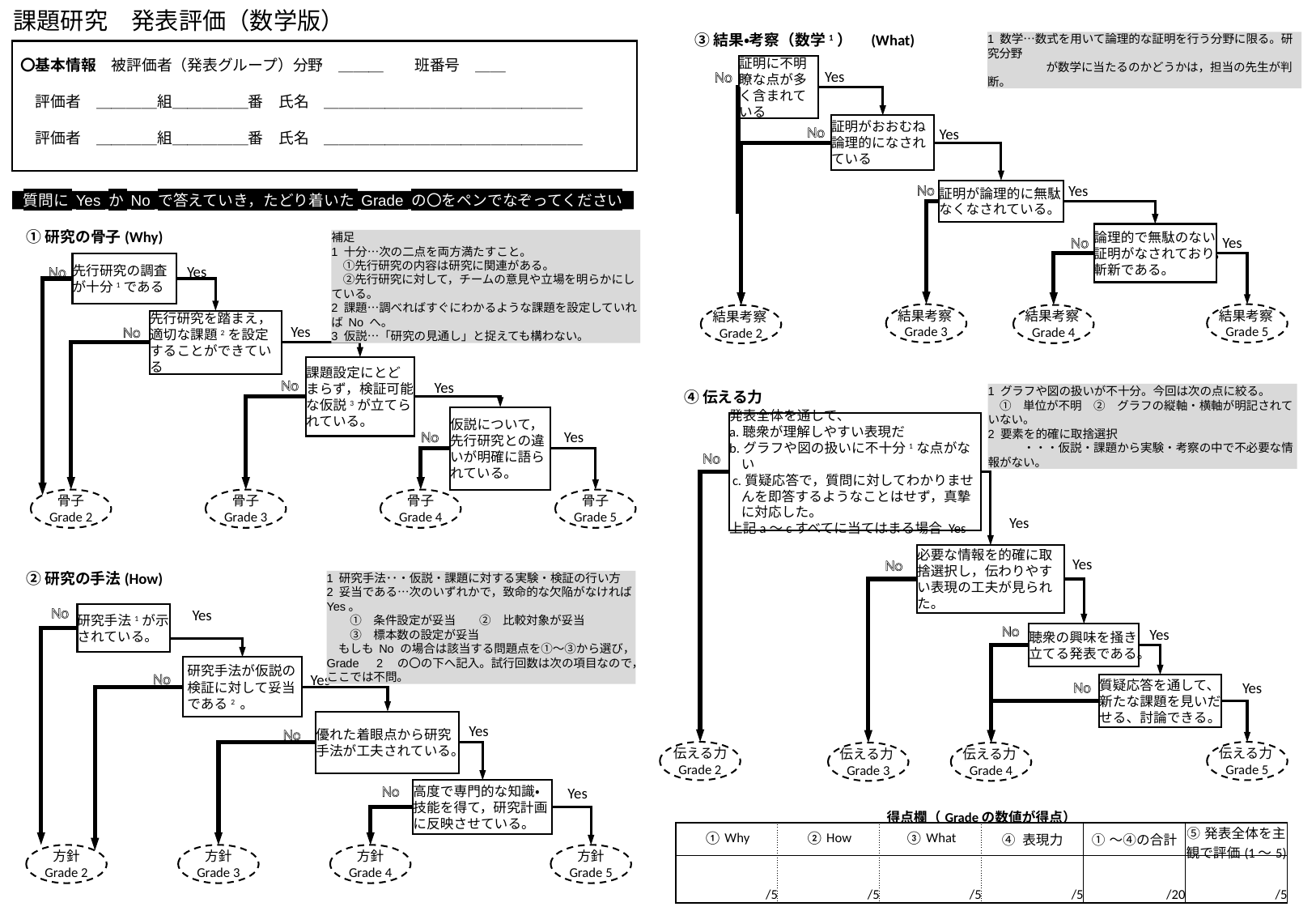

課題研究　発表評価（数学版）
③結果・考察（数学1）　(What)
1 数学…数式を用いて論理的な証明を行う分野に限る。研究分野
　　　　　が数学に当たるのかどうかは，担当の先生が判断。

〇基本情報　被評価者（発表グループ）分野　＿＿＿　　班番号　＿＿

　評価者　＿＿＿＿組＿＿＿＿＿番　氏名　＿＿＿＿＿＿＿＿＿＿＿＿＿＿＿＿＿

　評価者　＿＿＿＿組＿＿＿＿＿番　氏名　＿＿＿＿＿＿＿＿＿＿＿＿＿＿＿＿＿

証明に不明瞭な点が多く含まれている
No
Yes
証明がおおむね論理的になされている
No
Yes
No
証明が論理的に無駄なくなされている。
Yes
質問に Yes か No で答えていき，たどり着いた Grade の〇をペンでなぞってください
論理的で無駄のない証明がなされており，斬新である。
①研究の骨子(Why)
補足
1 十分…次の二点を両方満たすこと。
　①先行研究の内容は研究に関連がある。
　②先行研究に対して，チームの意見や立場を明らかにしている。
2 課題…調べればすぐにわかるような課題を設定していれば No へ。
3 仮説…「研究の見通し」と捉えても構わない。
No
Yes
先行研究の調査が十分1である
No
Yes
結果考察Grade 3
結果考察Grade 5
結果考察Grade 4
結果考察Grade 2
先行研究を踏まえ，適切な課題2を設定することができている
Yes
No
課題設定にとどまらず，検証可能な仮説3が立てられている。
No
Yes
1 グラフや図の扱いが不十分。今回は次の点に絞る。
　①　単位が不明　②　グラフの縦軸・横軸が明記されていない。
2 要素を的確に取捨選択
　　　・・・仮説・課題から実験・考察の中で不必要な情報がない。
④伝える力
仮説について，先行研究との違いが明確に語られている。
発表全体を通して、
a.聴衆が理解しやすい表現だ
b.グラフや図の扱いに不十分1な点がない
 c.質疑応答で，質問に対してわかりませんを即答するようなことはせず，真摯に対応した。
上記a～cすべてに当てはまる場合 Yes
No
Yes
No
骨子
Grade 2
骨子
Grade 3
骨子
Grade 4
骨子
Grade 5
Yes
必要な情報を的確に取捨選択し，伝わりやすい表現の工夫が見られた。
Yes
No
②研究の手法(How)
1 研究手法･･・仮説・課題に対する実験・検証の行い方
2 妥当である…次のいずれかで，致命的な欠陥がなければYes。
　　①　条件設定が妥当　　②　比較対象が妥当
　　③　標本数の設定が妥当
　もしも No の場合は該当する問題点を①～③から選び，Grade　2　の〇の下へ記入。試行回数は次の項目なので，ここでは不問。
No
研究手法1が示されている。
Yes
No
聴衆の興味を掻き立てる発表である。
Yes
研究手法が仮説の検証に対して妥当である2 。
No
Yes
質疑応答を通して、新たな課題を見いだせる、討論できる。
No
Yes
優れた着眼点から研究手法が工夫されている。
Yes
No
伝える力
Grade 2
伝える力Grade 5
伝える力Grade 3
伝える力Grade 4
高度で専門的な知識・技能を得て，研究計画に反映させている。
No
Yes
| 得点欄（Gradeの数値が得点） |  |  |  |  |  |
| --- | --- | --- | --- | --- | --- |
| ① Why | ② How | ③ What | ④ 表現力 | ①～④の合計 | ⑤発表全体を主観で評価(1～5) |
| /5 | /5 | /5 | /5 | /20 | /5 |
方針
Grade 2
方針
Grade 3
方針
Grade 4
方針
Grade 5